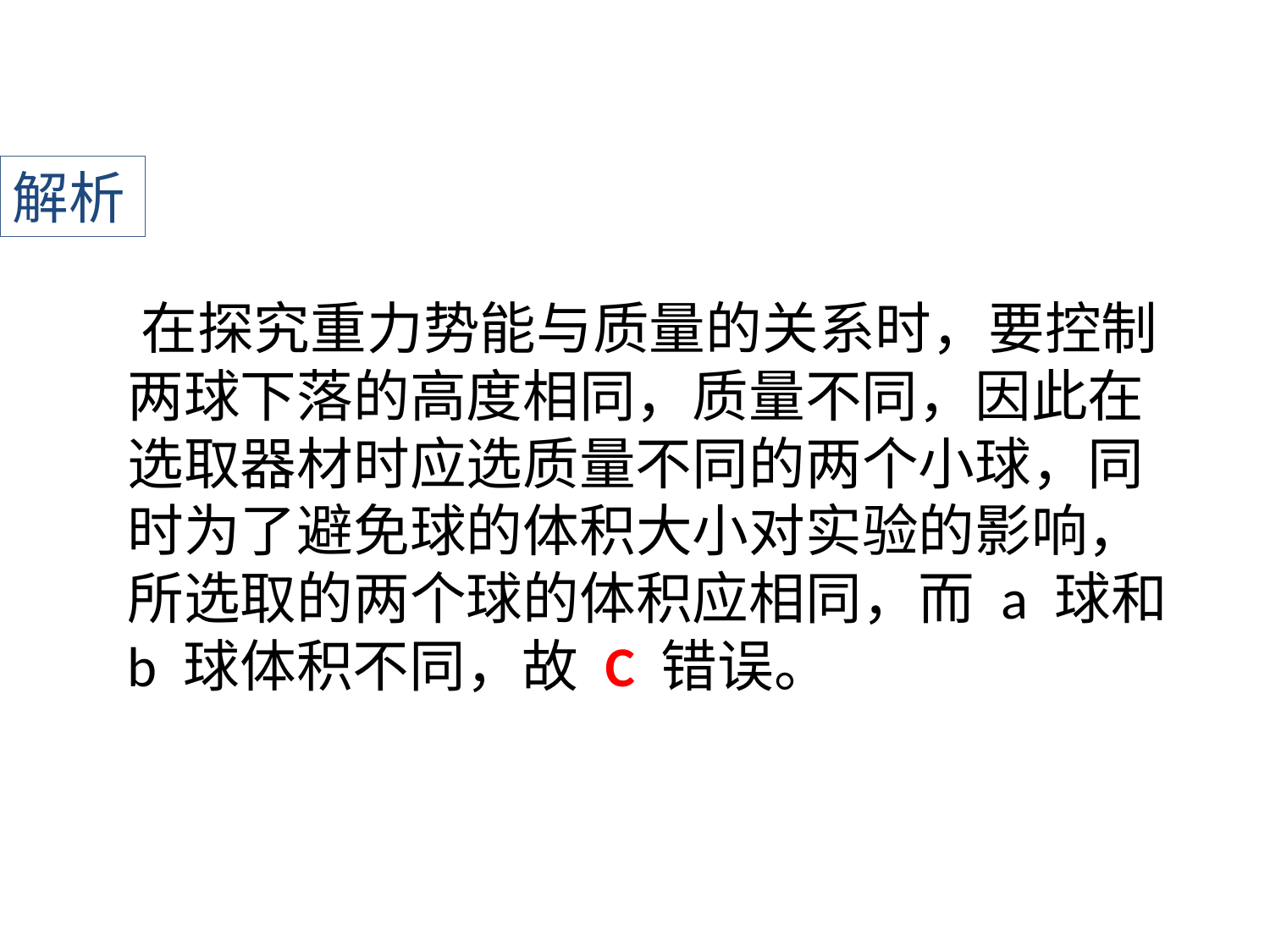

解析
﻿在探究重力势能与质量的关系时，要控制两球下落的高度相同，质量不同，因此在选取器材时应选质量不同的两个小球，同时为了避免球的体积大小对实验的影响，所选取的两个球的体积应相同，而 a 球和 b 球体积不同，故 C 错误。